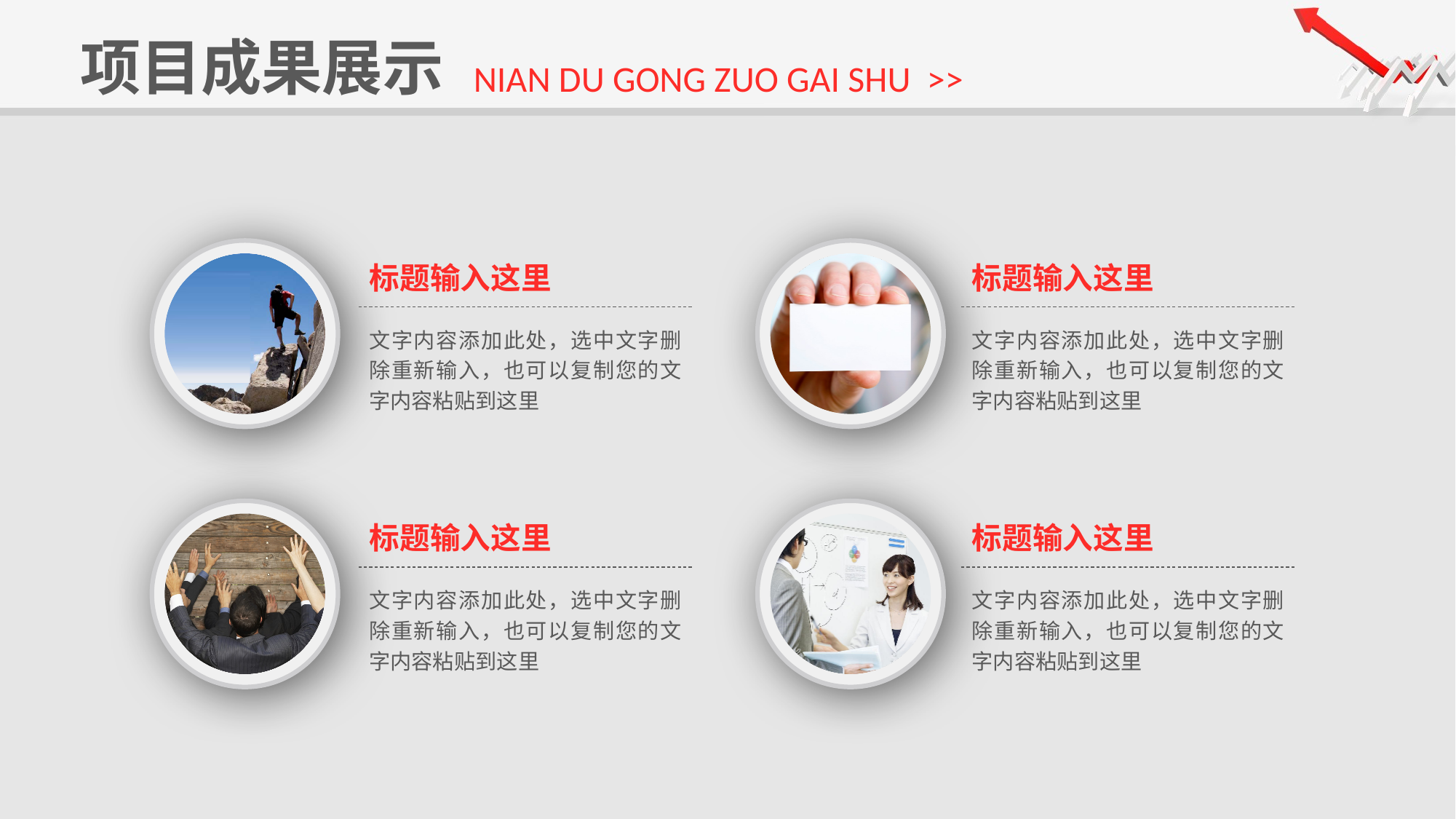

项目成果展示
NIAN DU GONG ZUO GAI SHU  >>

标题输入这里
文字内容添加此处，选中文字删除重新输入，也可以复制您的文字内容粘贴到这里

标题输入这里
文字内容添加此处，选中文字删除重新输入，也可以复制您的文字内容粘贴到这里

标题输入这里
文字内容添加此处，选中文字删除重新输入，也可以复制您的文字内容粘贴到这里

标题输入这里
文字内容添加此处，选中文字删除重新输入，也可以复制您的文字内容粘贴到这里